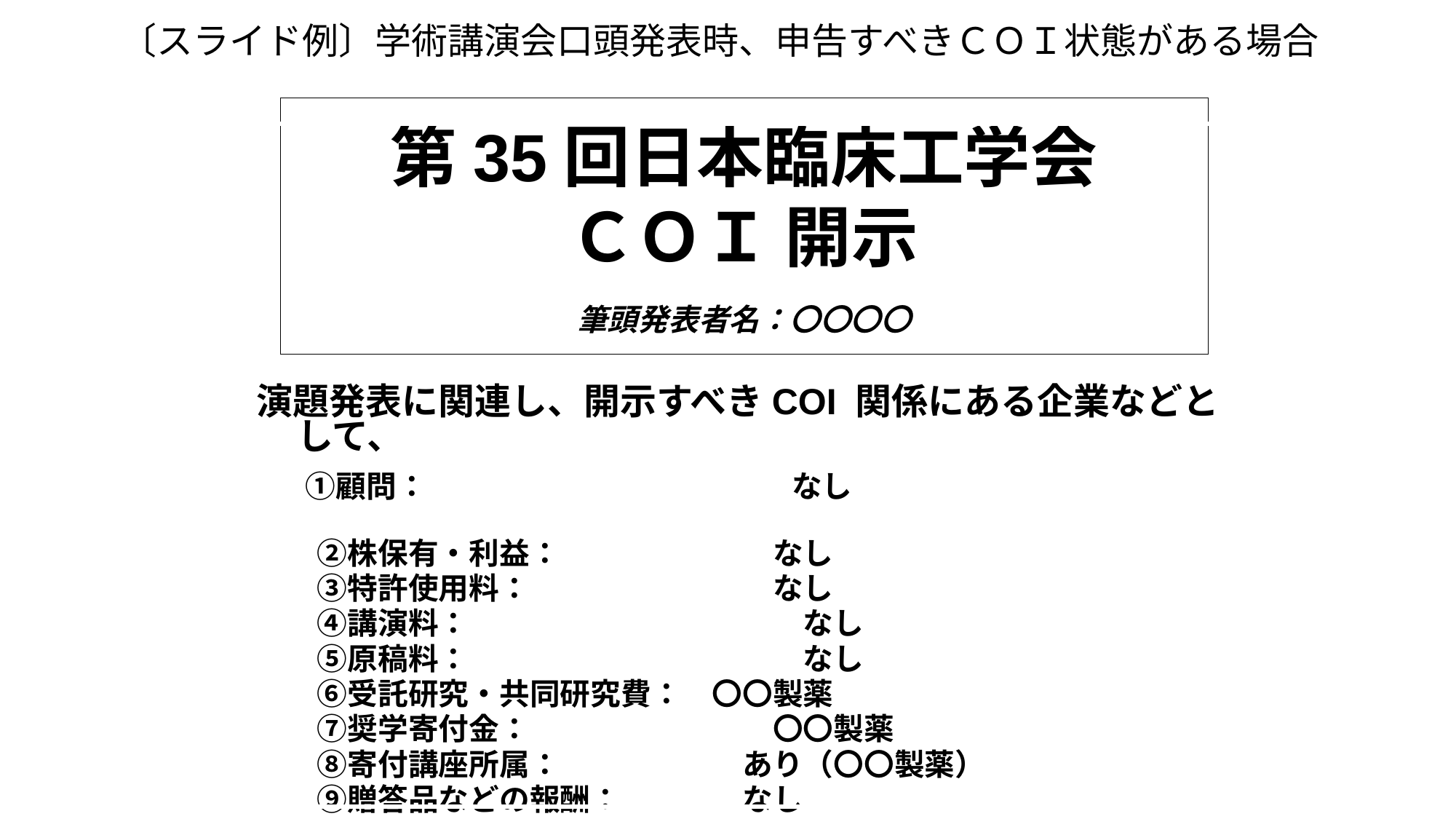

〔スライド例〕学術講演会口頭発表時、申告すべきＣＯＩ状態がある場合
# 第35回日本臨床工学会 ＣＯＩ 開示 　 筆頭発表者名：〇〇〇〇

演題発表に関連し、開示すべきCOI 関係にある企業などとして、
　 ①顧問：　　　　　　　　　　　　なし
　　②株保有・利益：　　　　　　　なし
　　③特許使用料：　　　　　　　　なし
　　④講演料：　　　　　　　　　　　なし
　　⑤原稿料：　　　　　　　　　　　なし
　　⑥受託研究・共同研究費：　〇〇製薬
　　⑦奨学寄付金：　　　　　　　　〇〇製薬
　　⑧寄付講座所属：　　　　　　あり（〇〇製薬）
　　⑨贈答品などの報酬：　　　　なし